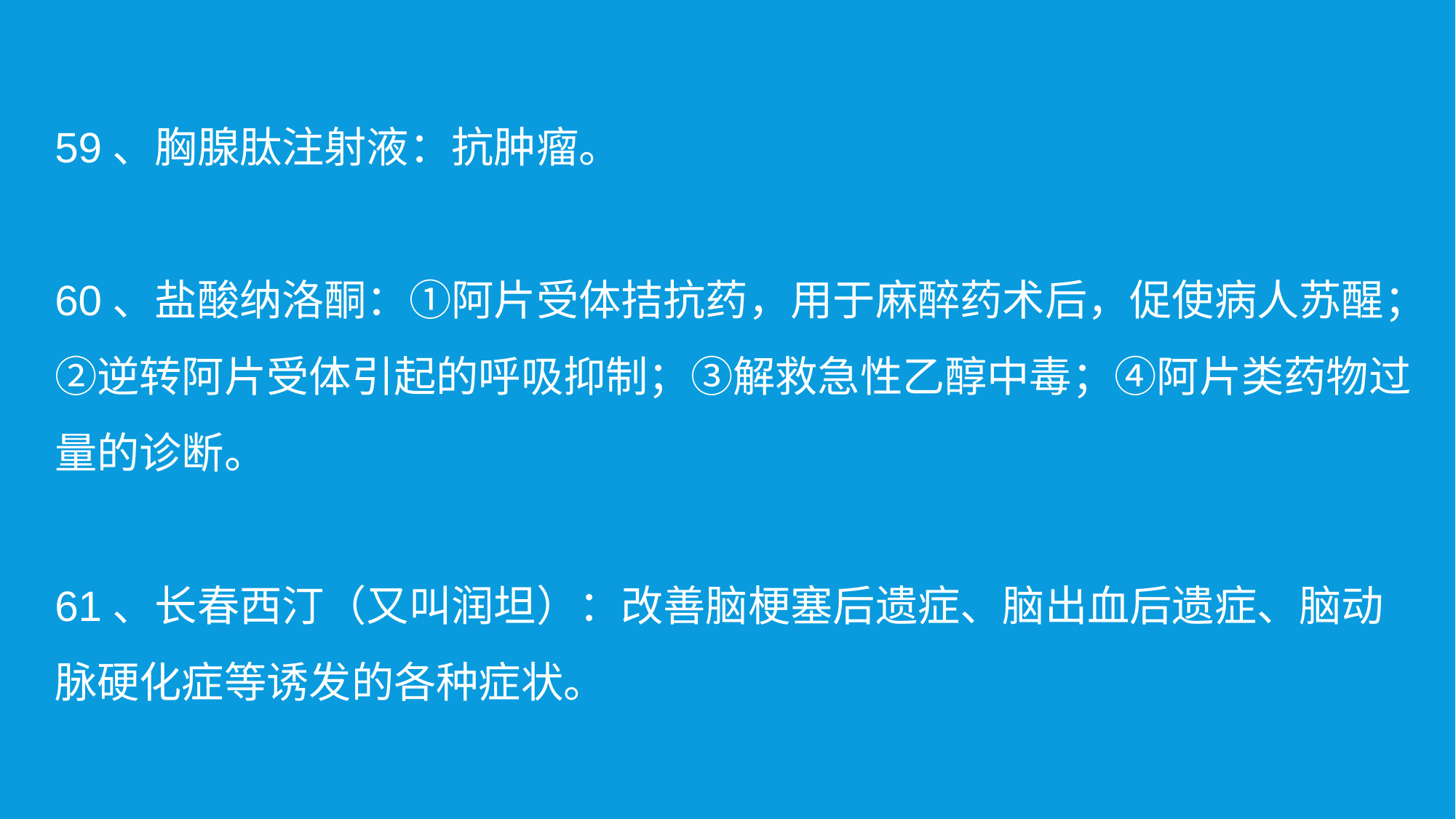

59、胸腺肽注射液：抗肿瘤。

60、盐酸纳洛酮：①阿片受体拮抗药，用于麻醉药术后，促使病人苏醒；②逆转阿片受体引起的呼吸抑制；③解救急性乙醇中毒；④阿片类药物过量的诊断。

61、长春西汀（又叫润坦）：改善脑梗塞后遗症、脑出血后遗症、脑动脉硬化症等诱发的各种症状。